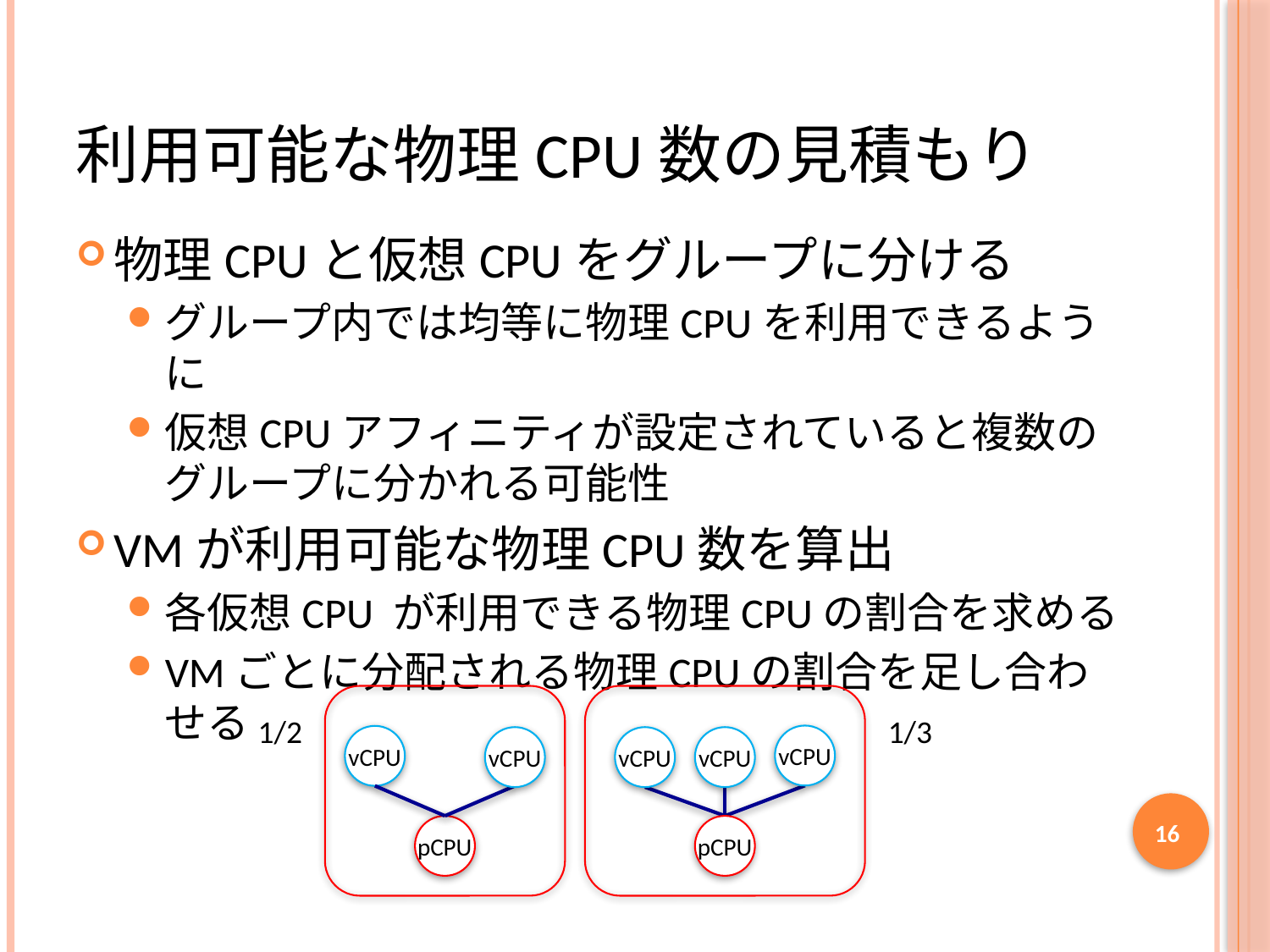

# 利用可能な物理CPU数の見積もり
物理CPUと仮想CPUをグループに分ける
グループ内では均等に物理CPUを利用できるように
仮想CPUアフィニティが設定されていると複数のグループに分かれる可能性
VMが利用可能な物理CPU数を算出
各仮想CPU が利用できる物理CPUの割合を求める
VMごとに分配される物理CPUの割合を足し合わせる

1/2
1/3
vCPU
vCPU
vCPU
vCPU
vCPU
16
pCPU
pCPU